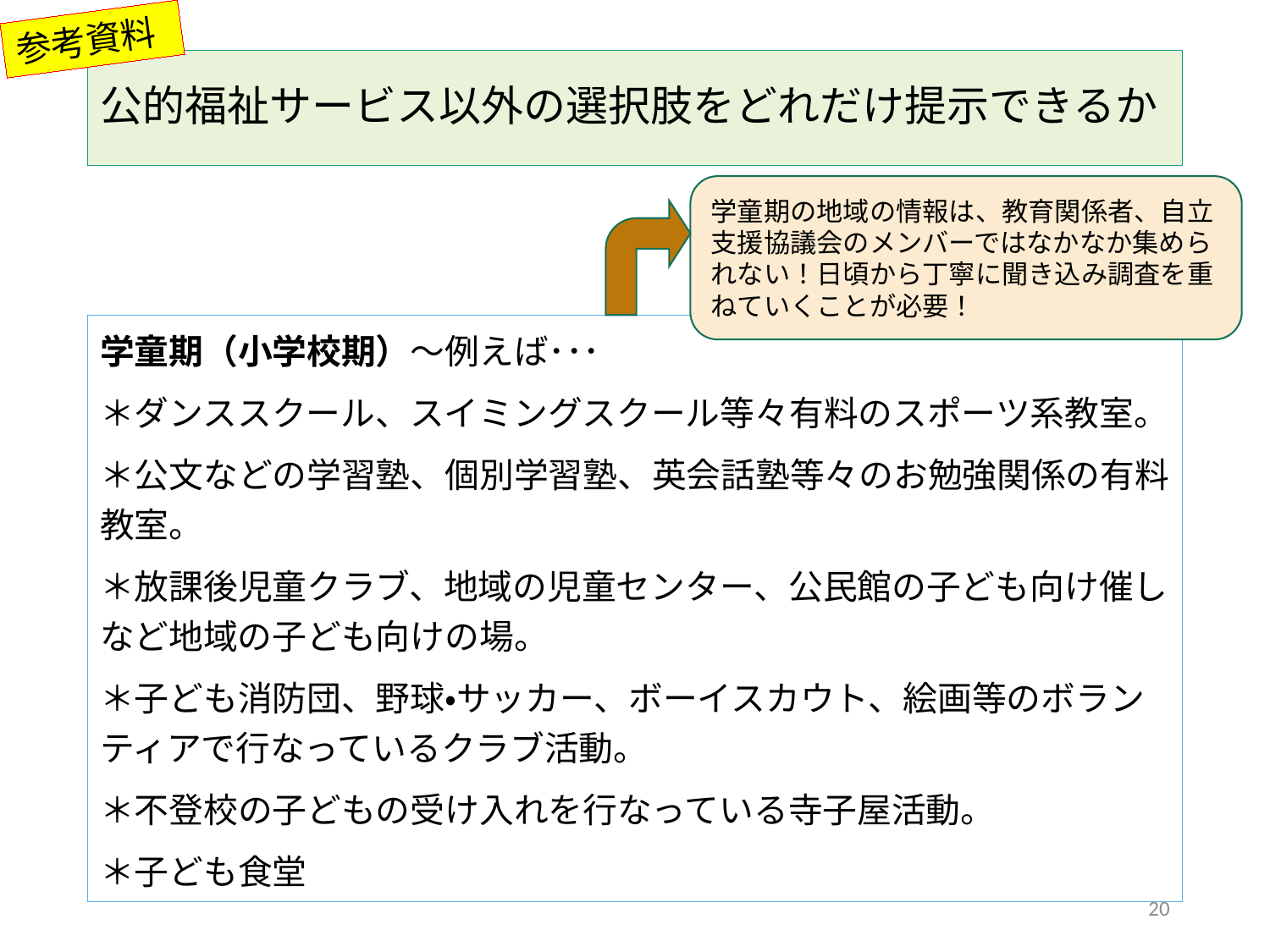

参考資料
# 公的福祉サービス以外の選択肢をどれだけ提示できるか
学童期の地域の情報は、教育関係者、自立支援協議会のメンバーではなかなか集められない！日頃から丁寧に聞き込み調査を重ねていくことが必要！

学童期（小学校期）～例えば･･･
＊ダンススクール、スイミングスクール等々有料のスポーツ系教室。
＊公文などの学習塾、個別学習塾、英会話塾等々のお勉強関係の有料教室。
＊放課後児童クラブ、地域の児童センター、公民館の子ども向け催しなど地域の子ども向けの場。
＊子ども消防団、野球・サッカー、ボーイスカウト、絵画等のボランティアで行なっているクラブ活動。
＊不登校の子どもの受け入れを行なっている寺子屋活動。
＊子ども食堂
20